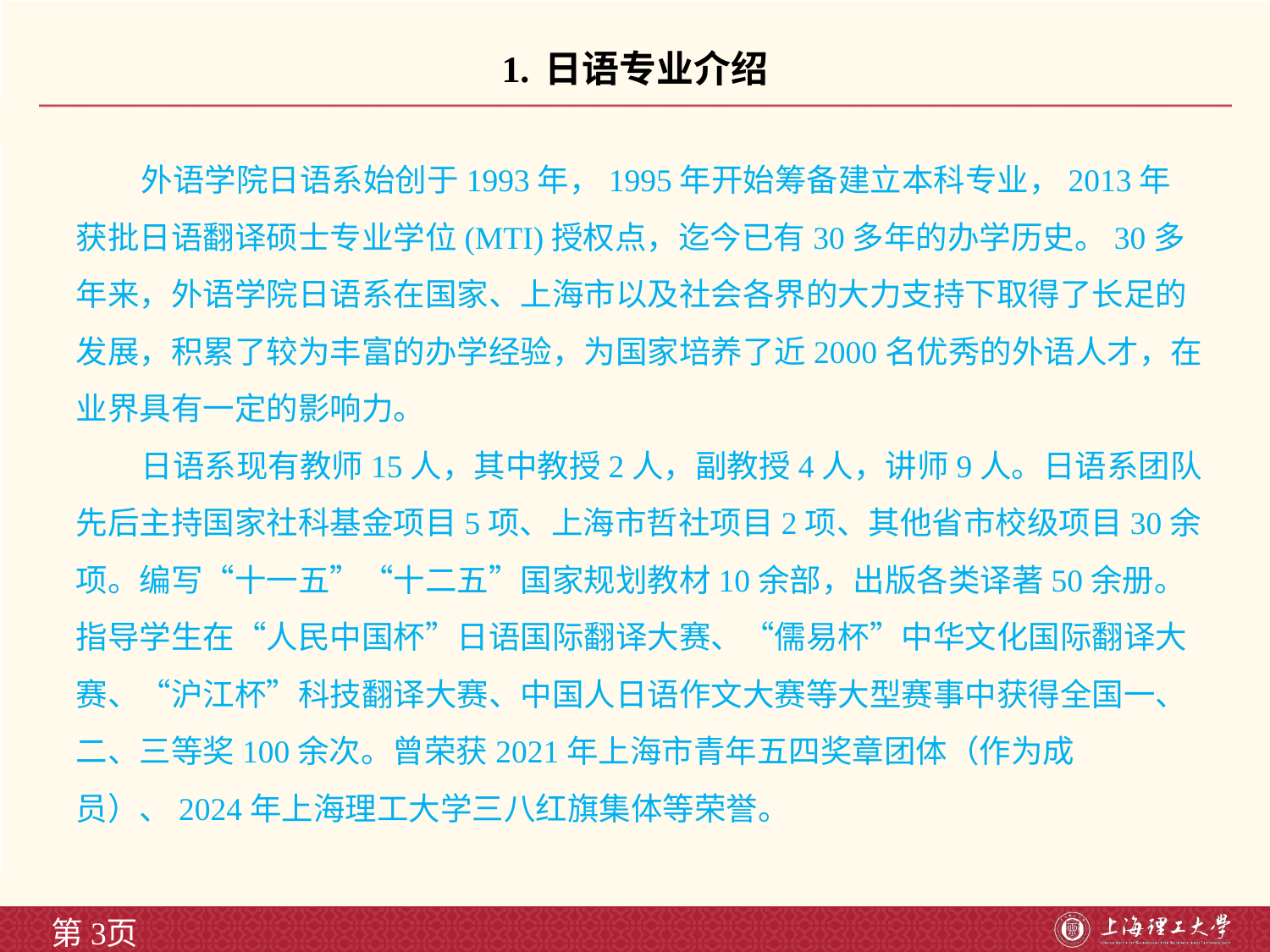

# 1. 日语专业介绍
        外语学院日语系始创于1993年，1995年开始筹备建立本科专业，2013年获批日语翻译硕士专业学位(MTI)授权点，迄今已有30多年的办学历史。30多年来，外语学院日语系在国家、上海市以及社会各界的大力支持下取得了长足的发展，积累了较为丰富的办学经验，为国家培养了近2000名优秀的外语人才，在业界具有一定的影响力。
        日语系现有教师15人，其中教授2人，副教授4人，讲师9人。日语系团队先后主持国家社科基金项目5项、上海市哲社项目2项、其他省市校级项目30余项。编写“十一五”“十二五”国家规划教材10余部，出版各类译著50余册。指导学生在“人民中国杯”日语国际翻译大赛、“儒易杯”中华文化国际翻译大赛、“沪江杯”科技翻译大赛、中国人日语作文大赛等大型赛事中获得全国一、二、三等奖100余次。曾荣获2021年上海市青年五四奖章团体（作为成员）、2024年上海理工大学三八红旗集体等荣誉。
第3页